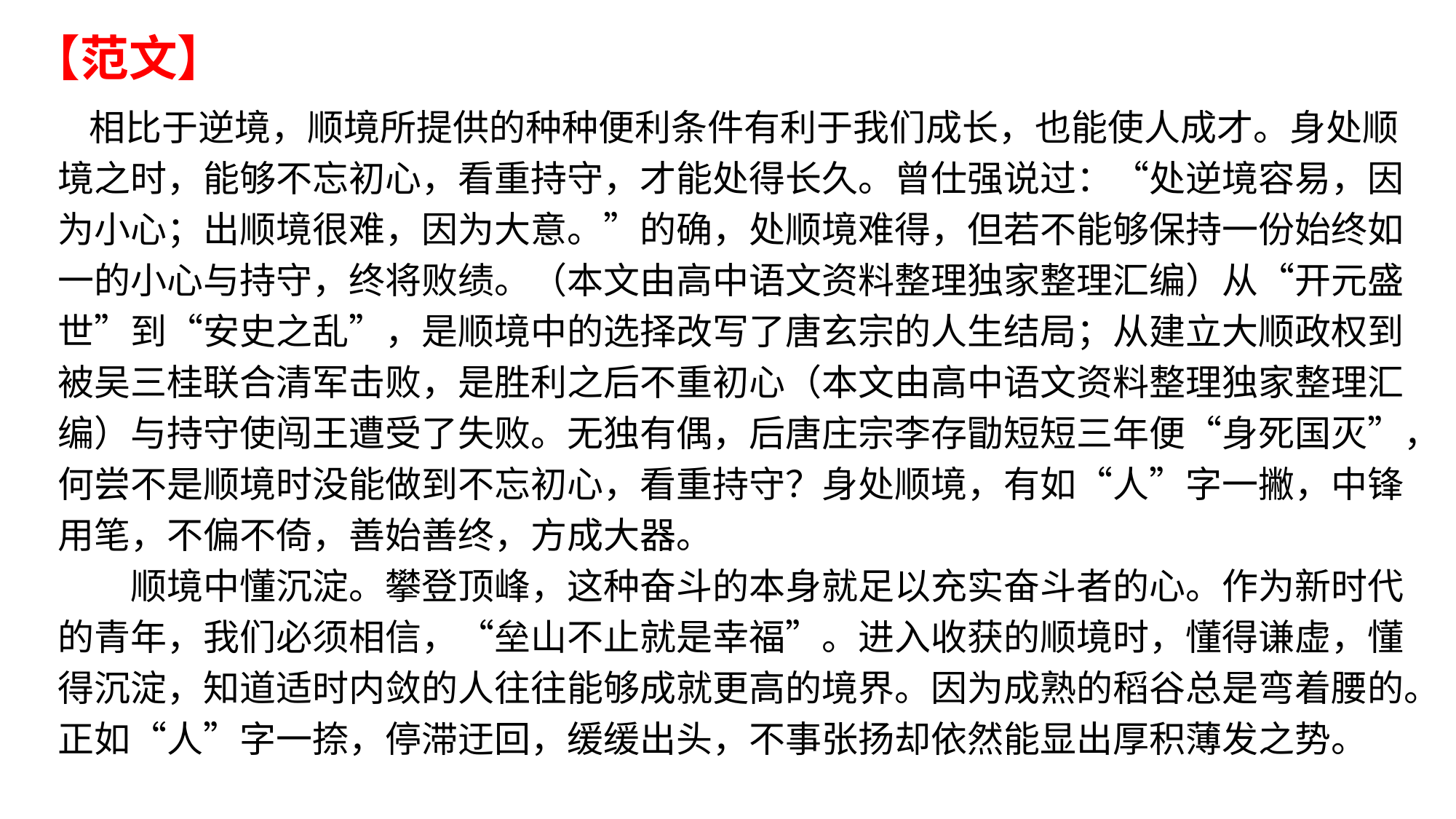

【范文】
    相比于逆境，顺境所提供的种种便利条件有利于我们成长，也能使人成才。身处顺境之时，能够不忘初心，看重持守，才能处得长久。曾仕强说过：“处逆境容易，因为小心；出顺境很难，因为大意。”的确，处顺境难得，但若不能够保持一份始终如一的小心与持守，终将败绩。（本文由高中语文资料整理独家整理汇编）从“开元盛世”到“安史之乱”，是顺境中的选择改写了唐玄宗的人生结局；从建立大顺政权到被吴三桂联合清军击败，是胜利之后不重初心（本文由高中语文资料整理独家整理汇编）与持守使闯王遭受了失败。无独有偶，后唐庄宗李存勖短短三年便“身死国灭”，何尝不是顺境时没能做到不忘初心，看重持守？身处顺境，有如“人”字一撇，中锋用笔，不偏不倚，善始善终，方成大器。
　　顺境中懂沉淀。攀登顶峰，这种奋斗的本身就足以充实奋斗者的心。作为新时代的青年，我们必须相信，“垒山不止就是幸福”。进入收获的顺境时，懂得谦虚，懂得沉淀，知道适时内敛的人往往能够成就更高的境界。因为成熟的稻谷总是弯着腰的。正如“人”字一捺，停滞迂回，缓缓出头，不事张扬却依然能显出厚积薄发之势。